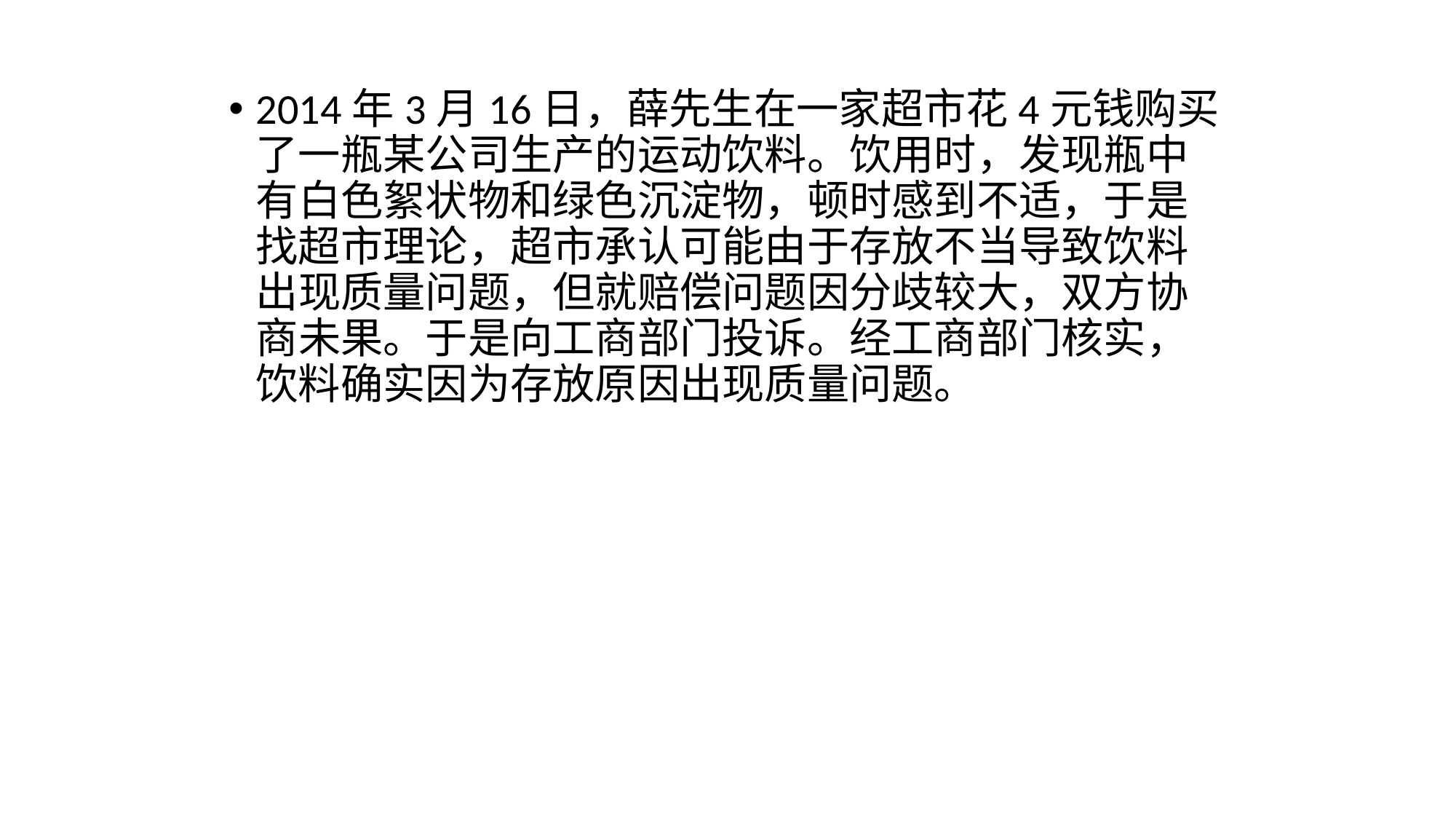

2014年3月16日，薛先生在一家超市花4元钱购买了一瓶某公司生产的运动饮料。饮用时，发现瓶中有白色絮状物和绿色沉淀物，顿时感到不适，于是找超市理论，超市承认可能由于存放不当导致饮料出现质量问题，但就赔偿问题因分歧较大，双方协商未果。于是向工商部门投诉。经工商部门核实，饮料确实因为存放原因出现质量问题。